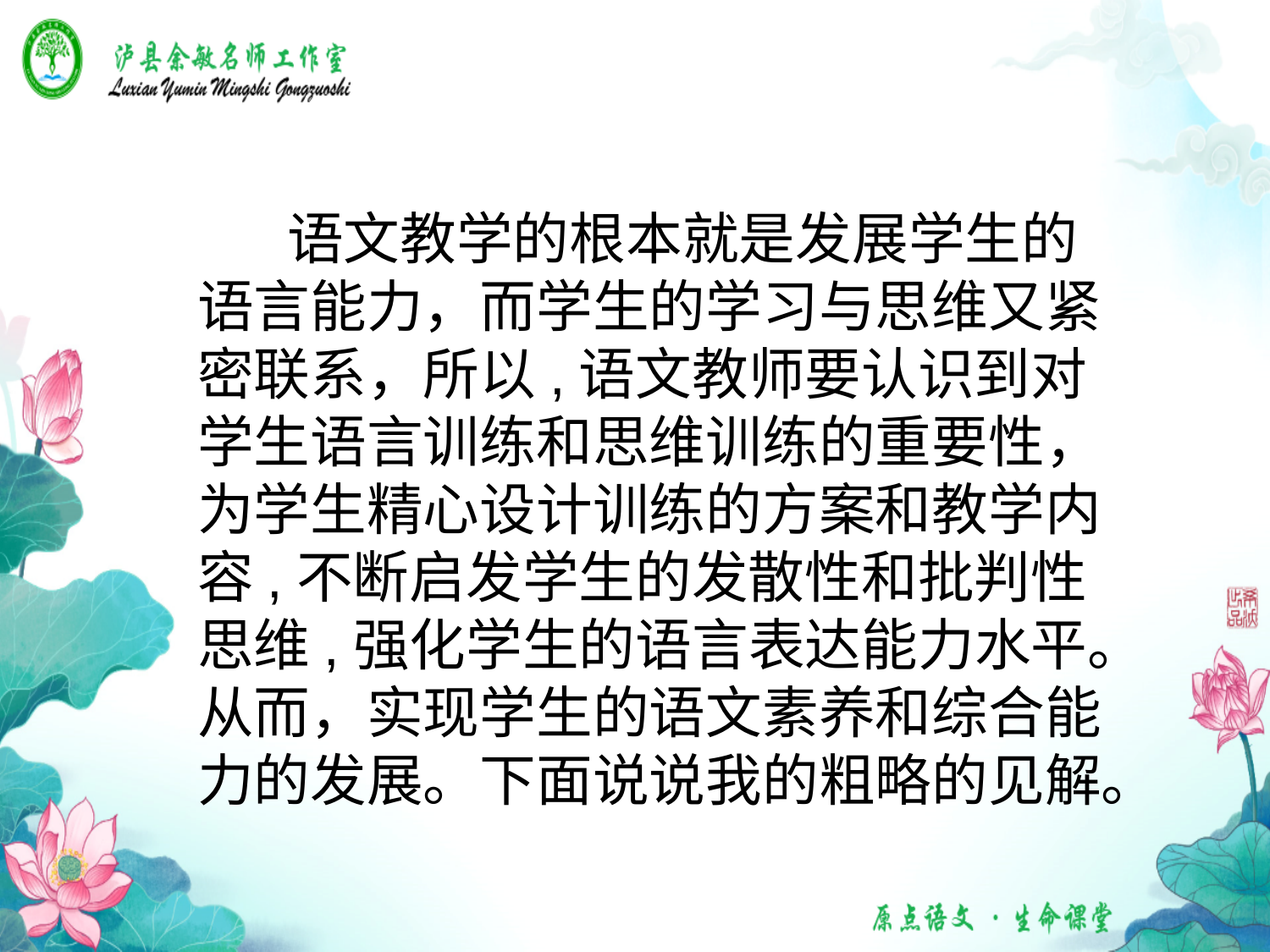

#
      语文教学的根本就是发展学生的语言能力，而学生的学习与思维又紧密联系，所以,语文教师要认识到对学生语言训练和思维训练的重要性，为学生精心设计训练的方案和教学内容,不断启发学生的发散性和批判性思维,强化学生的语言表达能力水平。从而，实现学生的语文素养和综合能力的发展。下面说说我的粗略的见解。